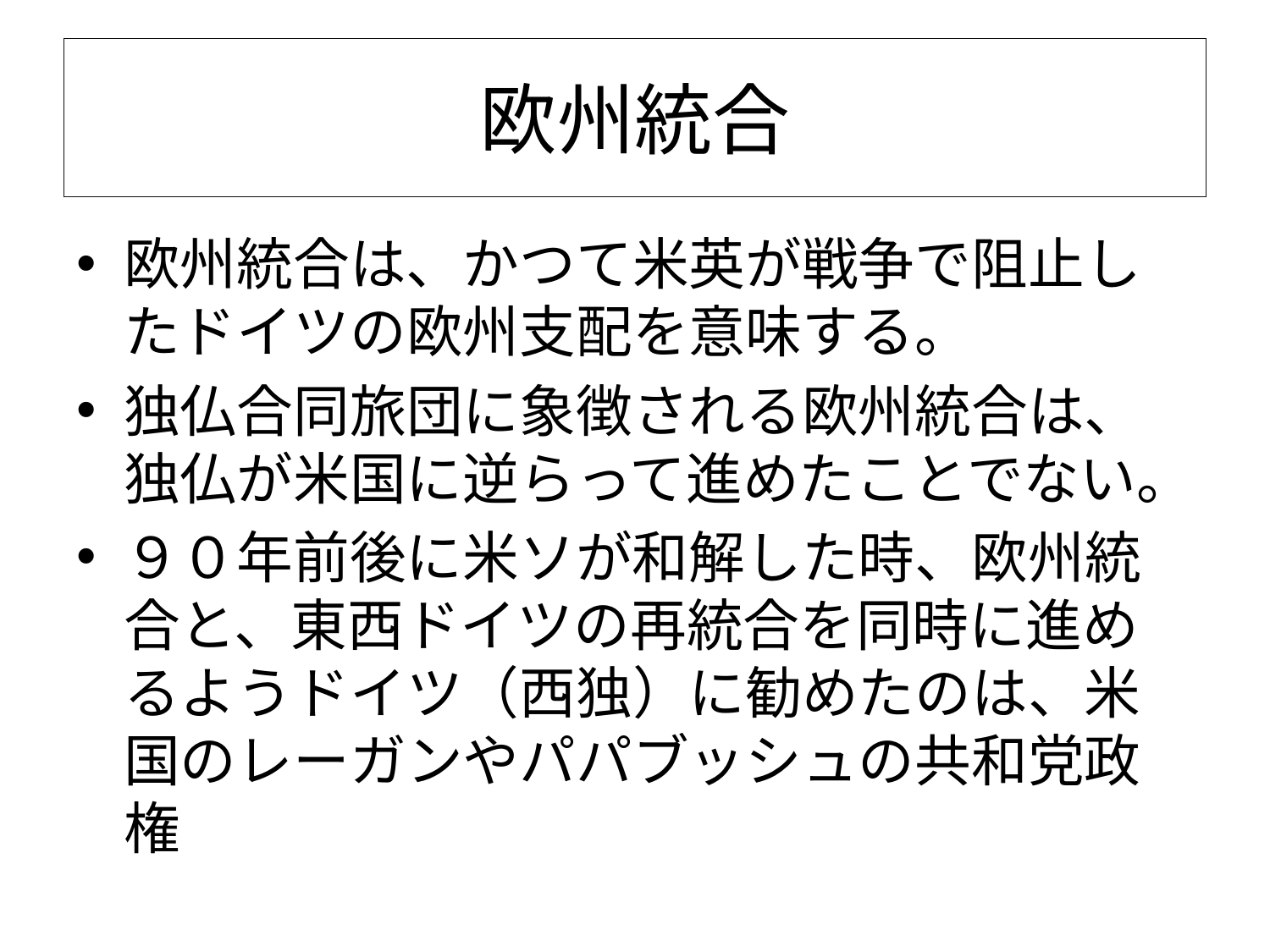

# 欧州統合
欧州統合は、かつて米英が戦争で阻止したドイツの欧州支配を意味する。
独仏合同旅団に象徴される欧州統合は、独仏が米国に逆らって進めたことでない。
９０年前後に米ソが和解した時、欧州統合と、東西ドイツの再統合を同時に進めるようドイツ（西独）に勧めたのは、米国のレーガンやパパブッシュの共和党政権